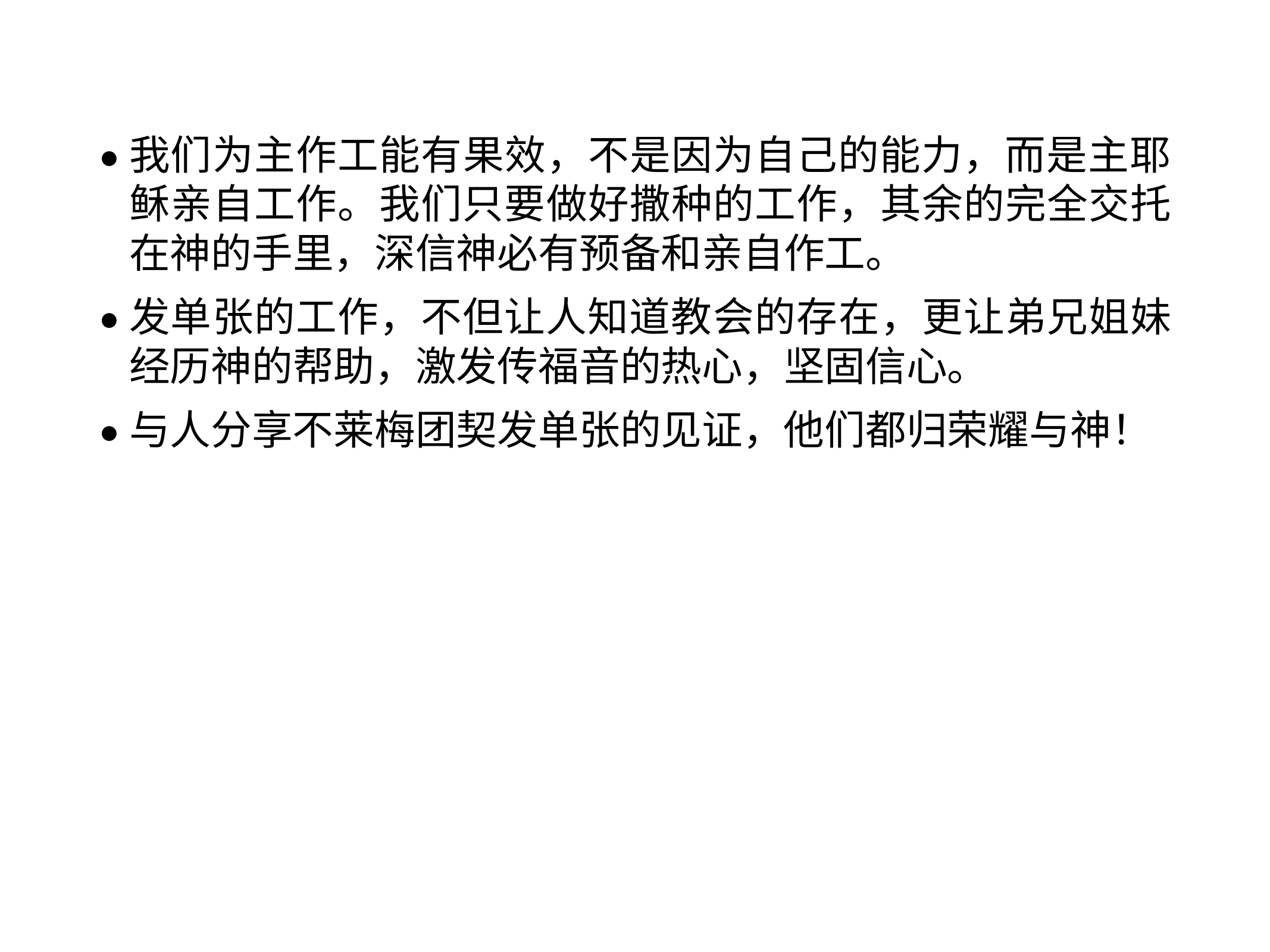

我们为主作工能有果效，不是因为自己的能力，而是主耶稣亲自工作。我们只要做好撒种的工作，其余的完全交托在神的手里，深信神必有预备和亲自作工。
发单张的工作，不但让人知道教会的存在，更让弟兄姐妹经历神的帮助，激发传福音的热心，坚固信心。
与人分享不莱梅团契发单张的见证，他们都归荣耀与神！